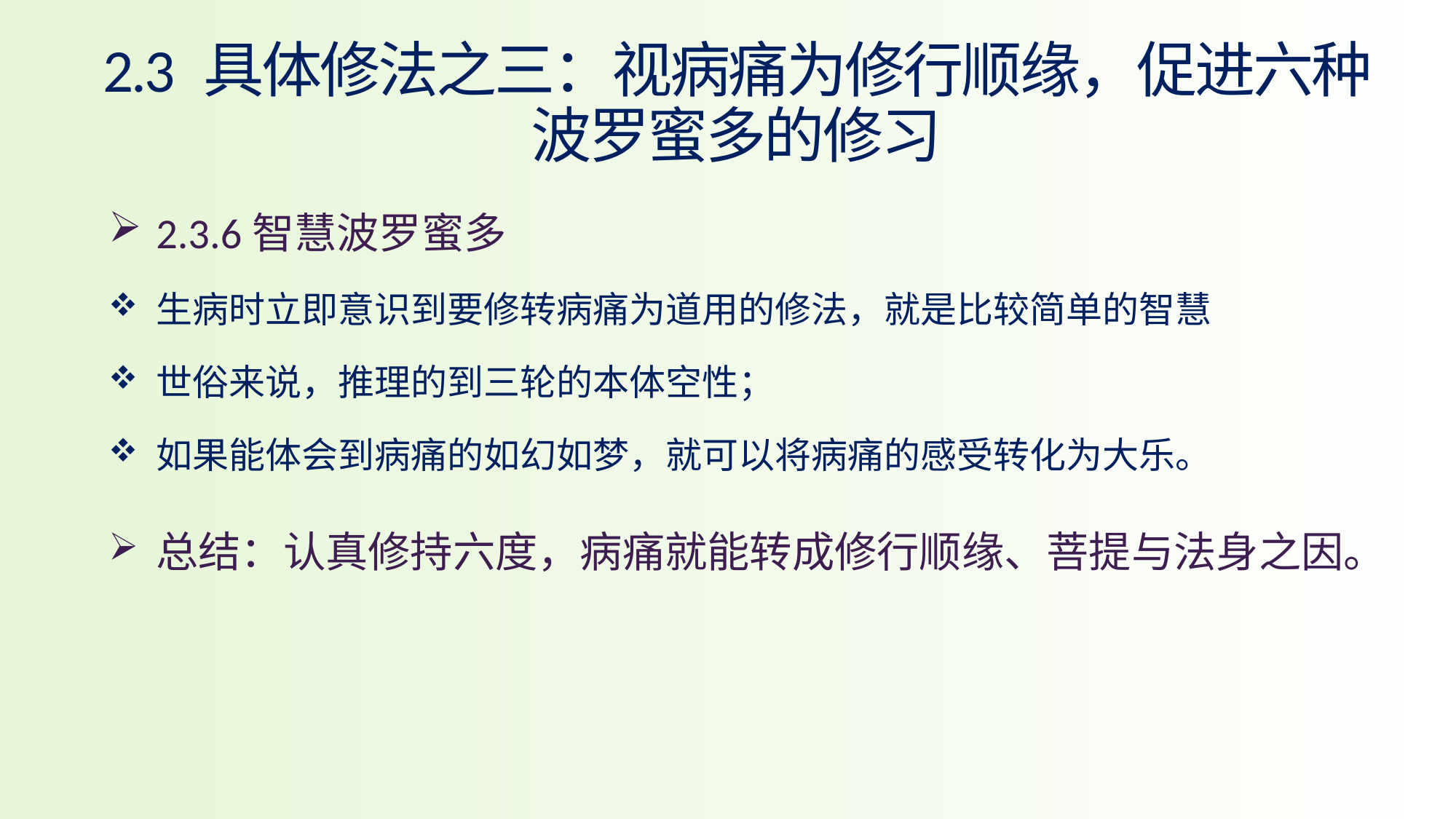

2.3 具体修法之三：视病痛为修行顺缘，促进六种波罗蜜多的修习
2.3.6智慧波罗蜜多
生病时立即意识到要修转病痛为道用的修法，就是比较简单的智慧
世俗来说，推理的到三轮的本体空性；
如果能体会到病痛的如幻如梦，就可以将病痛的感受转化为大乐。

总结：认真修持六度，病痛就能转成修行顺缘、菩提与法身之因。